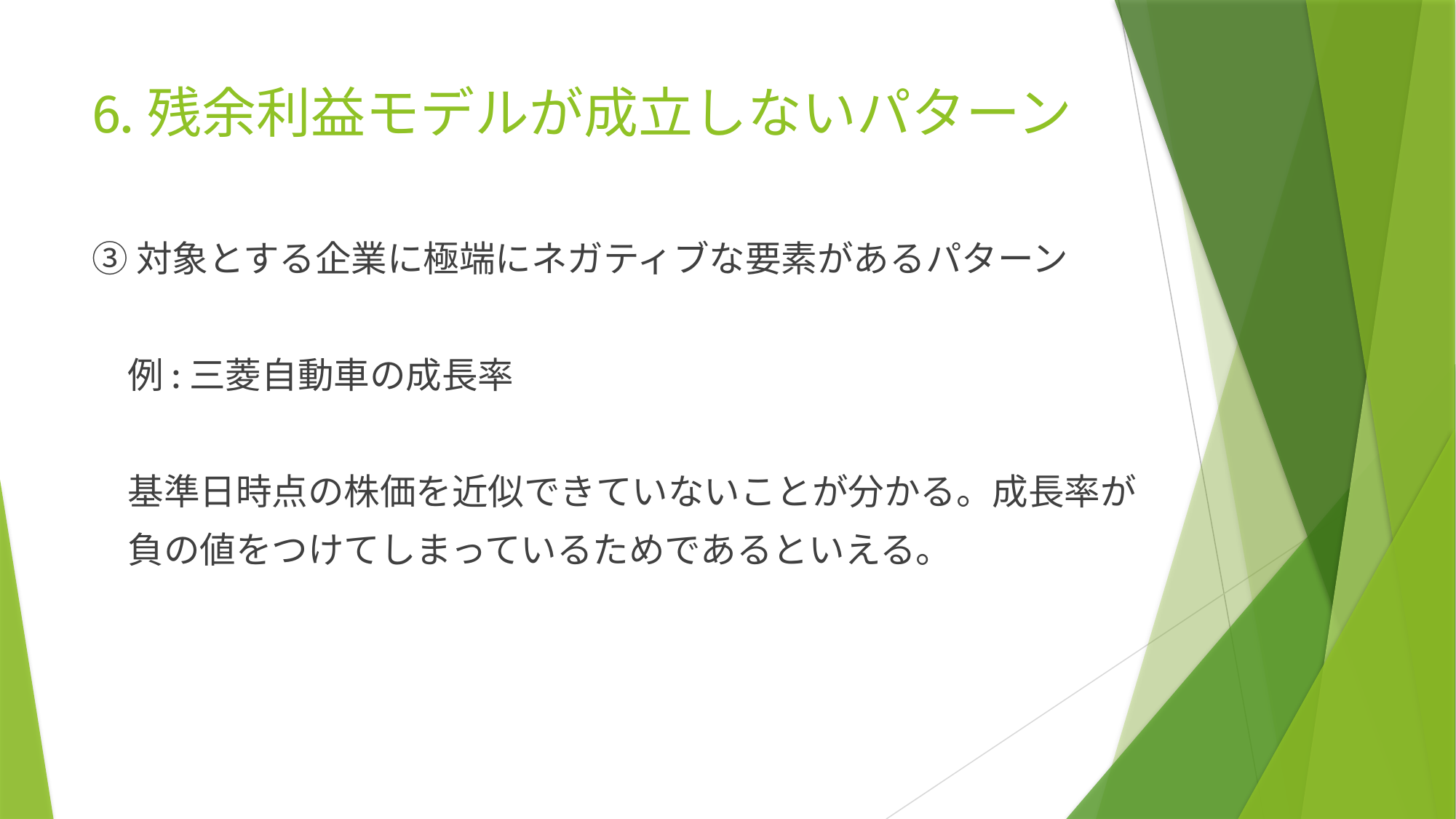

# 6.残余利益モデルが成立しないパターン
③対象とする企業に極端にネガティブな要素があるパターン

　例:三菱自動車の成長率

　基準日時点の株価を近似できていないことが分かる。成長率が
　負の値をつけてしまっているためであるといえる。